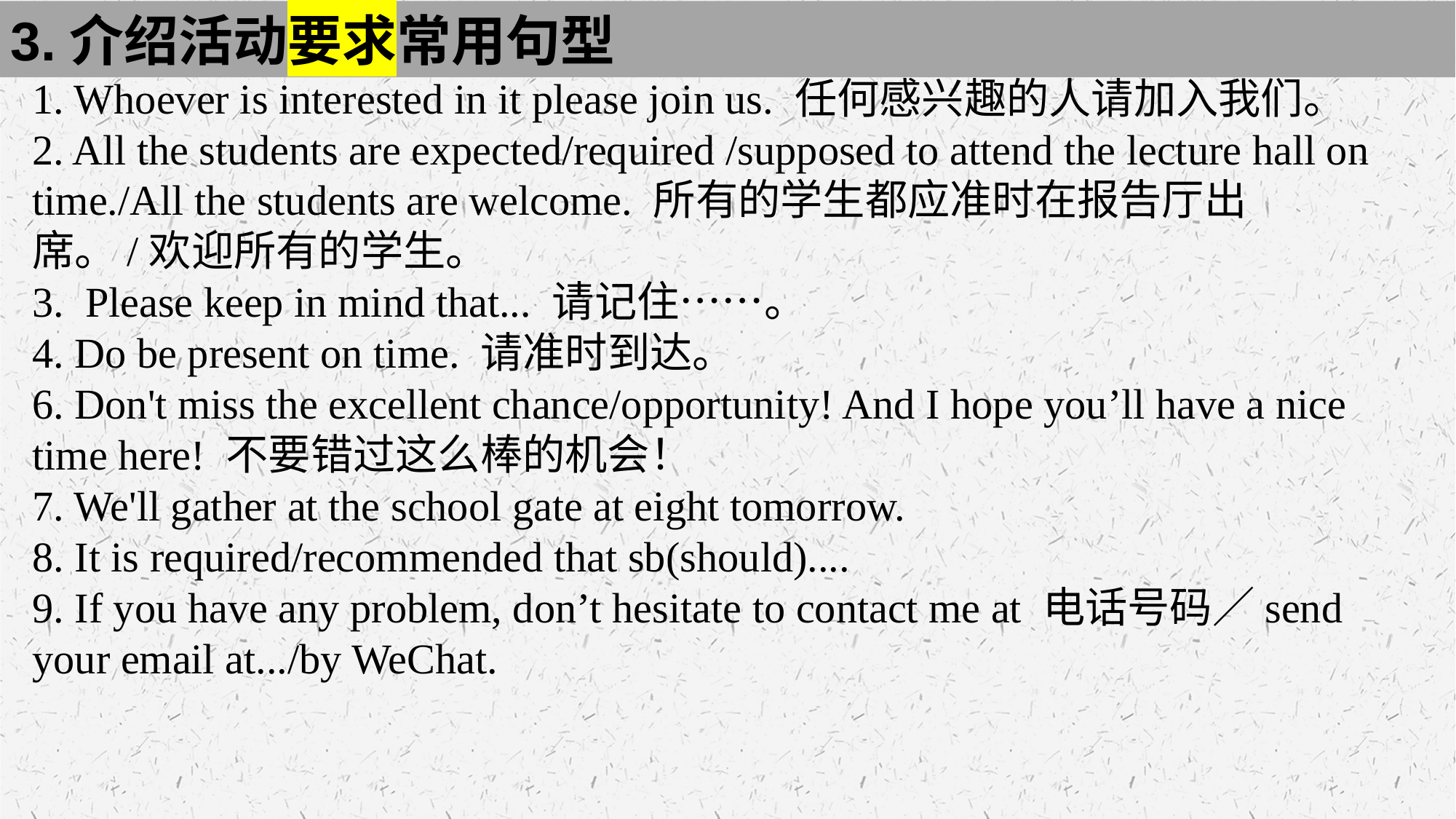

3.介绍活动要求常用句型
1. Whoever is interested in it please join us. 任何感兴趣的人请加入我们。
2. All the students are expected/required /supposed to attend the lecture hall on time./All the students are welcome. 所有的学生都应准时在报告厅出席。/欢迎所有的学生。
3.  Please keep in mind that... 请记住……。
4. Do be present on time. 请准时到达。
6. Don't miss the excellent chance/opportunity! And I hope you’ll have a nice time here! 不要错过这么棒的机会！
7. We'll gather at the school gate at eight tomorrow.
8. It is required/recommended that sb(should)....
9. If you have any problem, don’t hesitate to contact me at 电话号码／send your email at.../by WeChat.